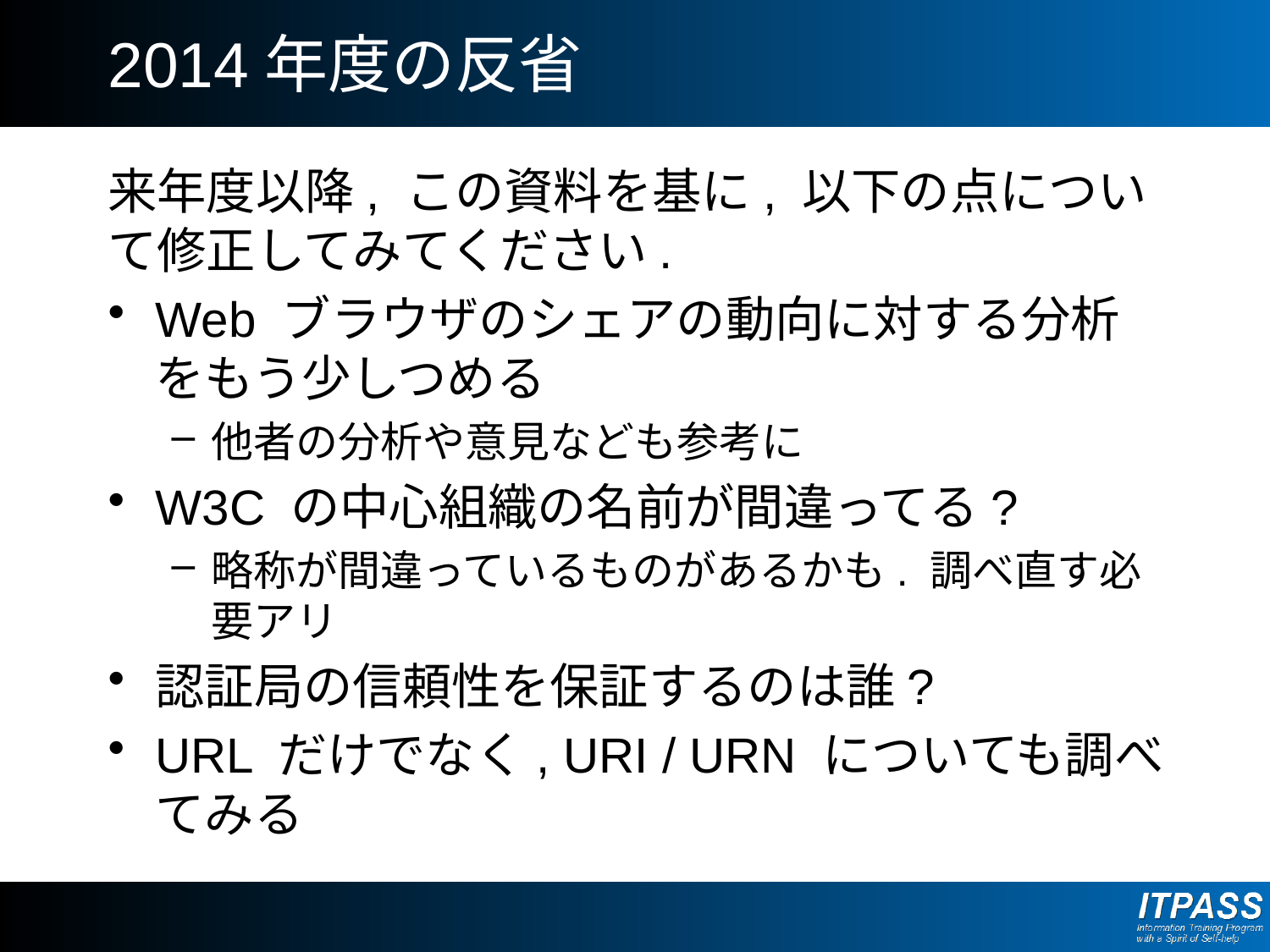

# 2014年度の反省
来年度以降, この資料を基に, 以下の点について修正してみてください.
Web ブラウザのシェアの動向に対する分析をもう少しつめる
他者の分析や意見なども参考に
W3C の中心組織の名前が間違ってる?
略称が間違っているものがあるかも. 調べ直す必要アリ
認証局の信頼性を保証するのは誰?
URL だけでなく, URI / URN についても調べてみる